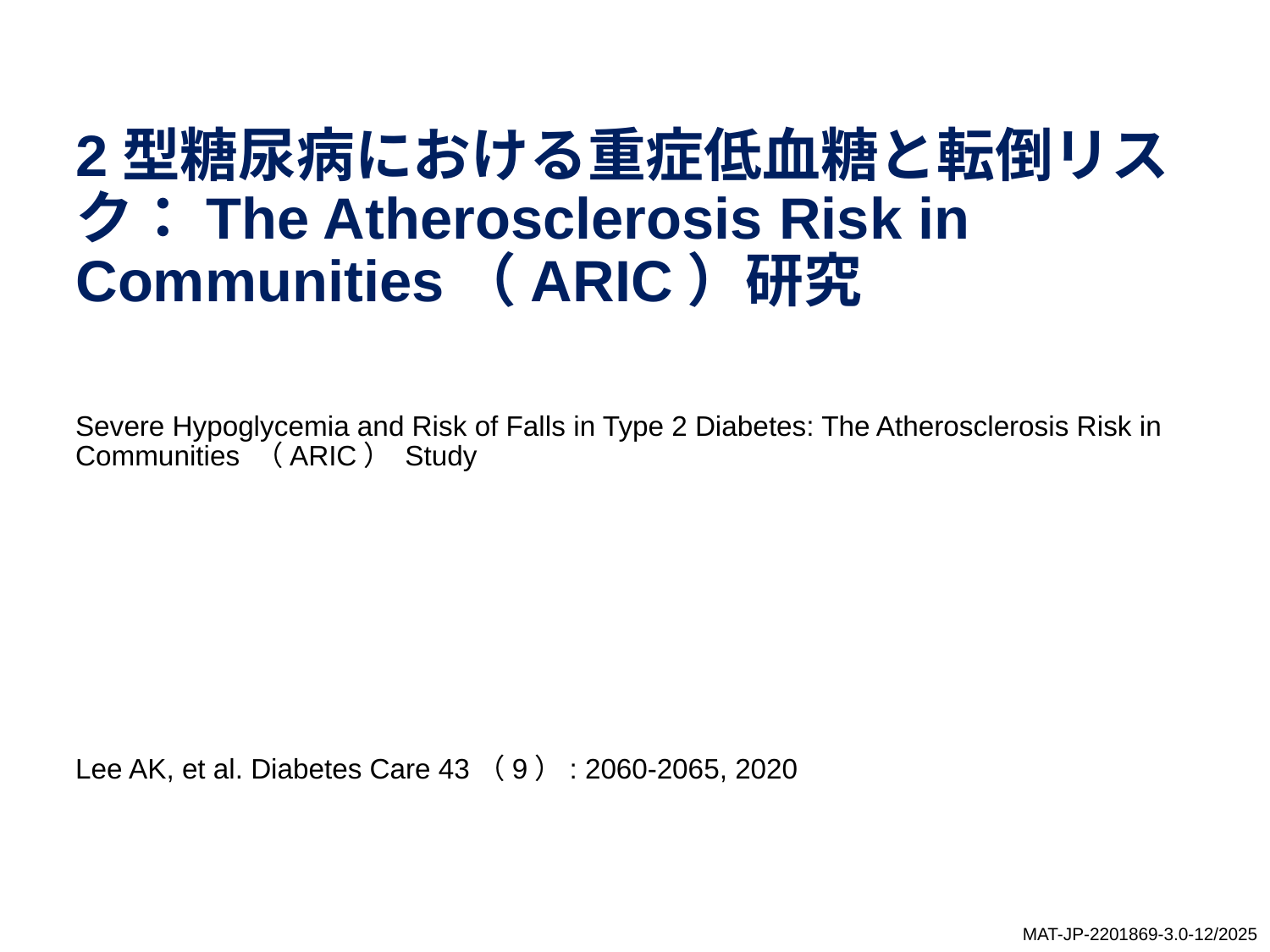

# 2型糖尿病における重症低血糖と転倒リスク：The Atherosclerosis Risk in Communities（ARIC）研究
Severe Hypoglycemia and Risk of Falls in Type 2 Diabetes: The Atherosclerosis Risk in Communities （ARIC） Study
Lee AK, et al. Diabetes Care 43（9）: 2060-2065, 2020
MAT-JP-2201869-3.0-12/2025